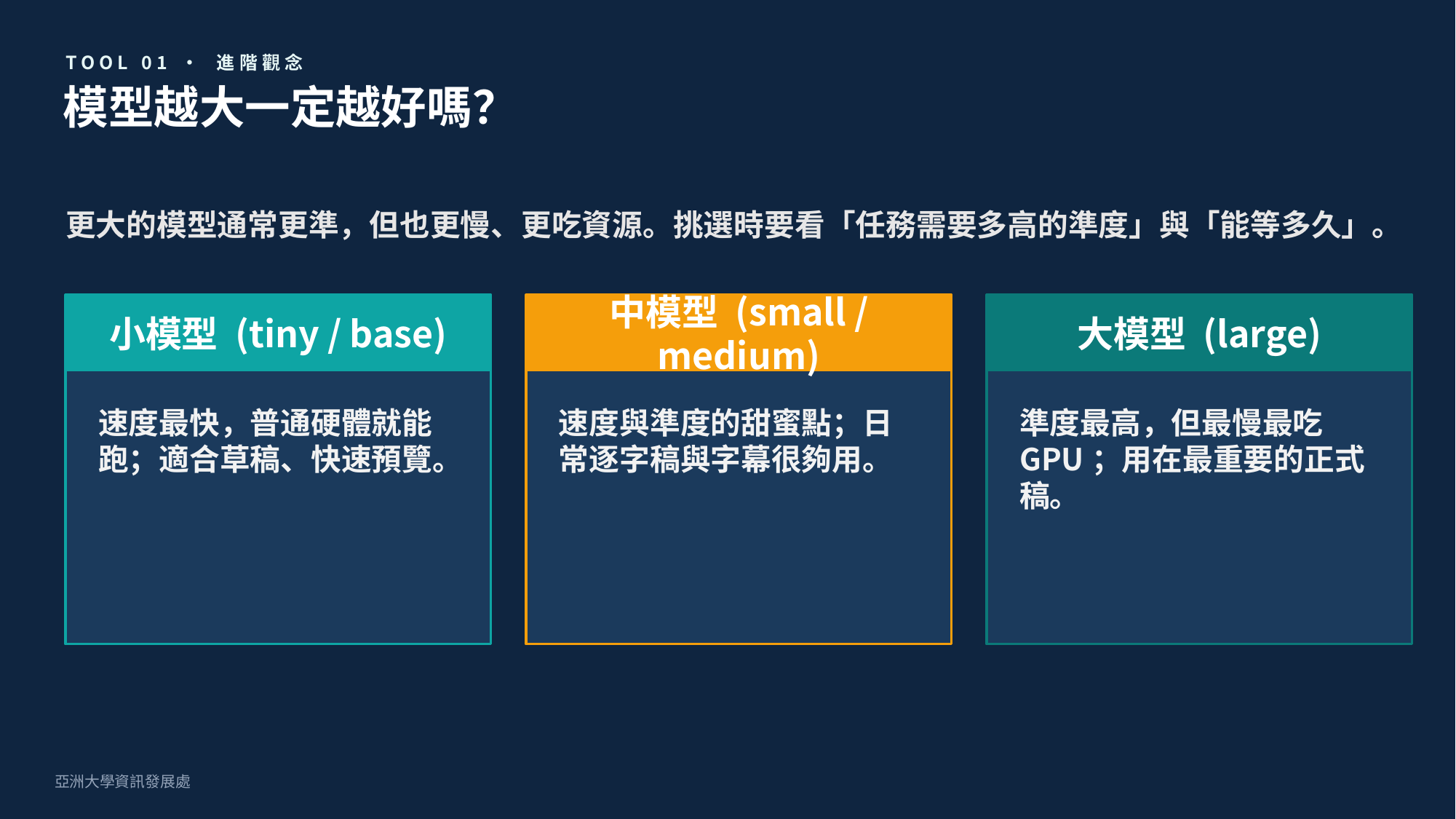

TOOL 01 · 進階觀念
模型越大一定越好嗎？
更大的模型通常更準，但也更慢、更吃資源。挑選時要看「任務需要多高的準度」與「能等多久」。

小模型 (tiny / base)

中模型 (small / medium)

大模型 (large)
速度最快，普通硬體就能跑；適合草稿、快速預覽。
速度與準度的甜蜜點；日常逐字稿與字幕很夠用。
準度最高，但最慢最吃 GPU；用在最重要的正式稿。
亞洲大學資訊發展處